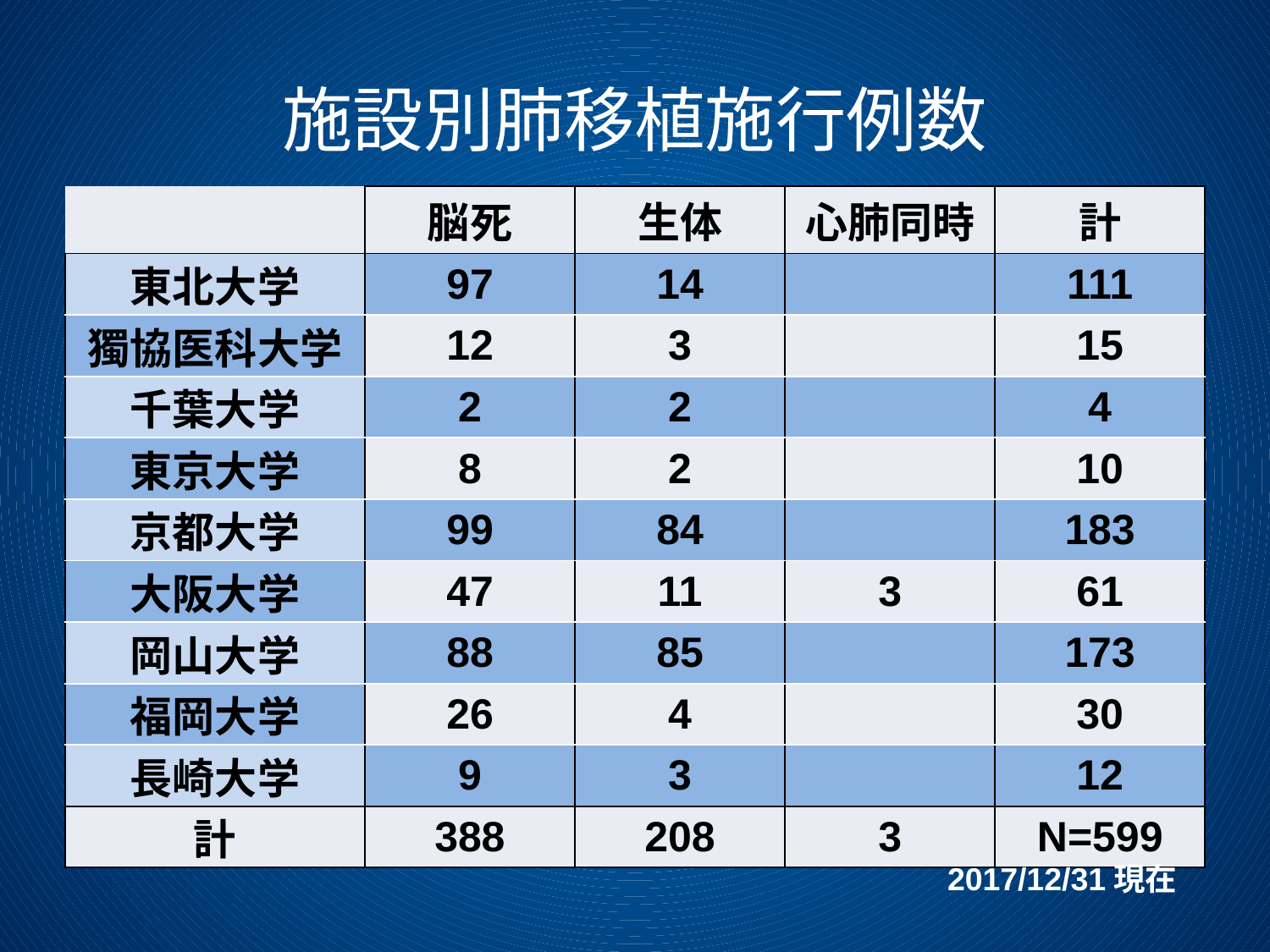

# 施設別肺移植施行例数
|  | 脳死 | 生体 | 心肺同時 | 計 |
| --- | --- | --- | --- | --- |
| 東北大学 | 97 | 14 |  | 111 |
| 獨協医科大学 | 12 | 3 |  | 15 |
| 千葉大学 | 2 | 2 |  | 4 |
| 東京大学 | 8 | 2 |  | 10 |
| 京都大学 | 99 | 84 |  | 183 |
| 大阪大学 | 47 | 11 | 3 | 61 |
| 岡山大学 | 88 | 85 |  | 173 |
| 福岡大学 | 26 | 4 |  | 30 |
| 長崎大学 | 9 | 3 |  | 12 |
| 計 | 388 | 208 | 3 | N=599 |
2017/12/31現在